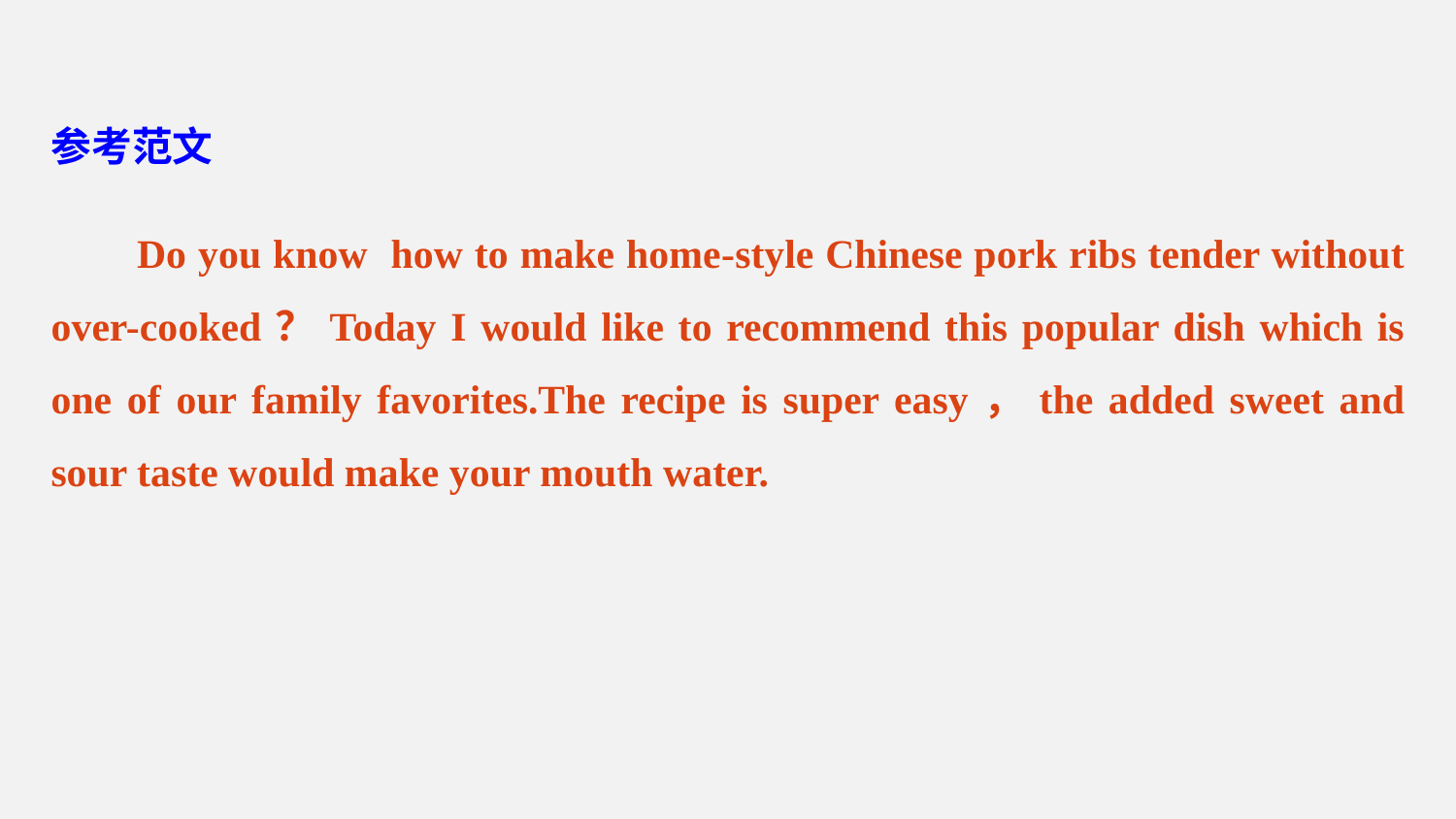

参考范文
Do you know  how to make home­-style Chinese pork ribs tender without over-­cooked？Today I would like to recommend this popular dish which is one of our family favorites.The recipe is super easy，the added sweet and sour taste would make your mouth water.